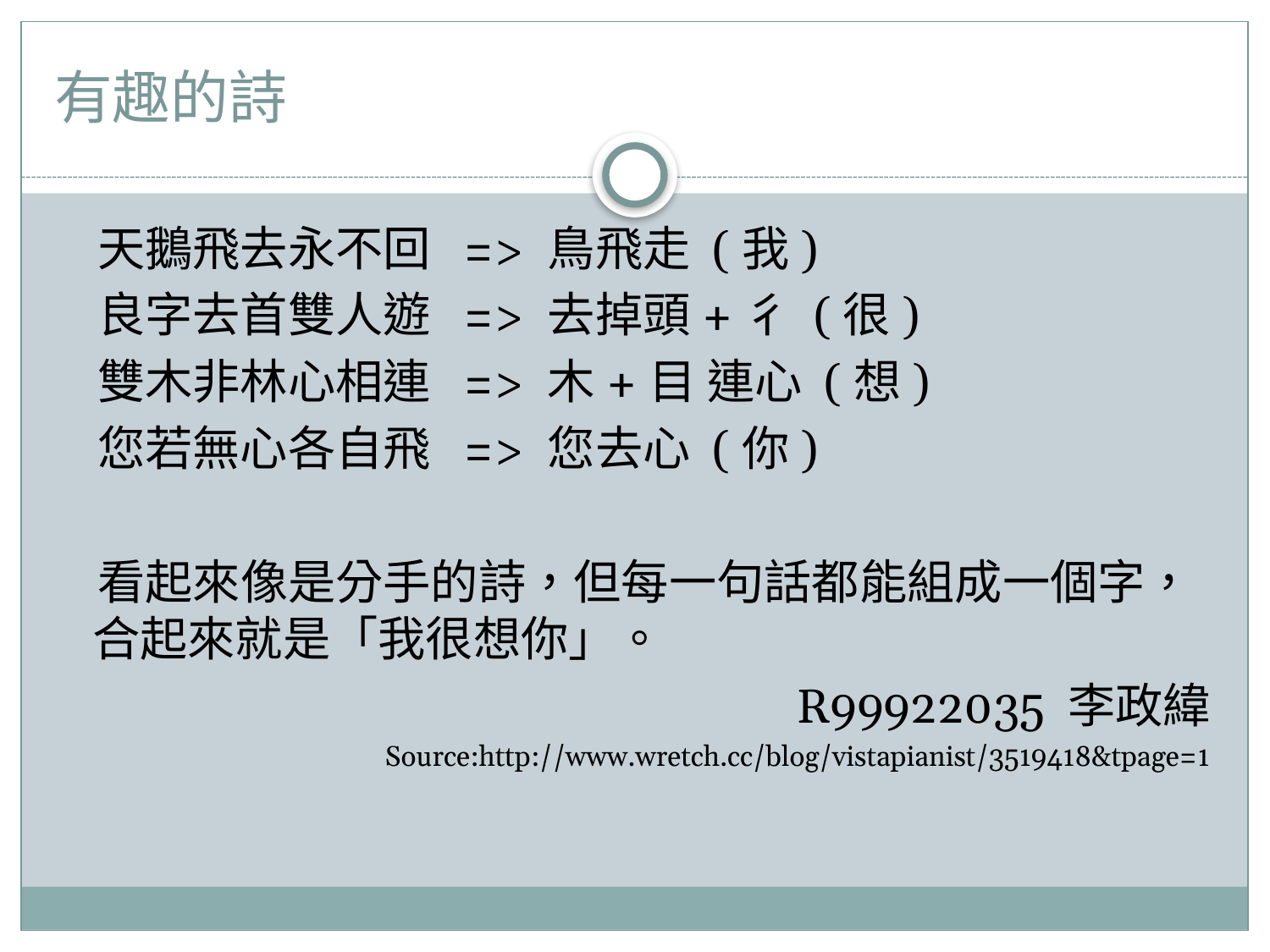

# 有趣的詩
   天鵝飛去永不回  => 鳥飛走 (我)
   良字去首雙人遊  => 去掉頭+彳 (很)
   雙木非林心相連  => 木+目 連心 (想)
   您若無心各自飛  => 您去心 (你)

   看起來像是分手的詩，但每一句話都能組成一個字，合起來就是「我很想你」。
R99922035 李政緯
Source:http://www.wretch.cc/blog/vistapianist/3519418&tpage=1